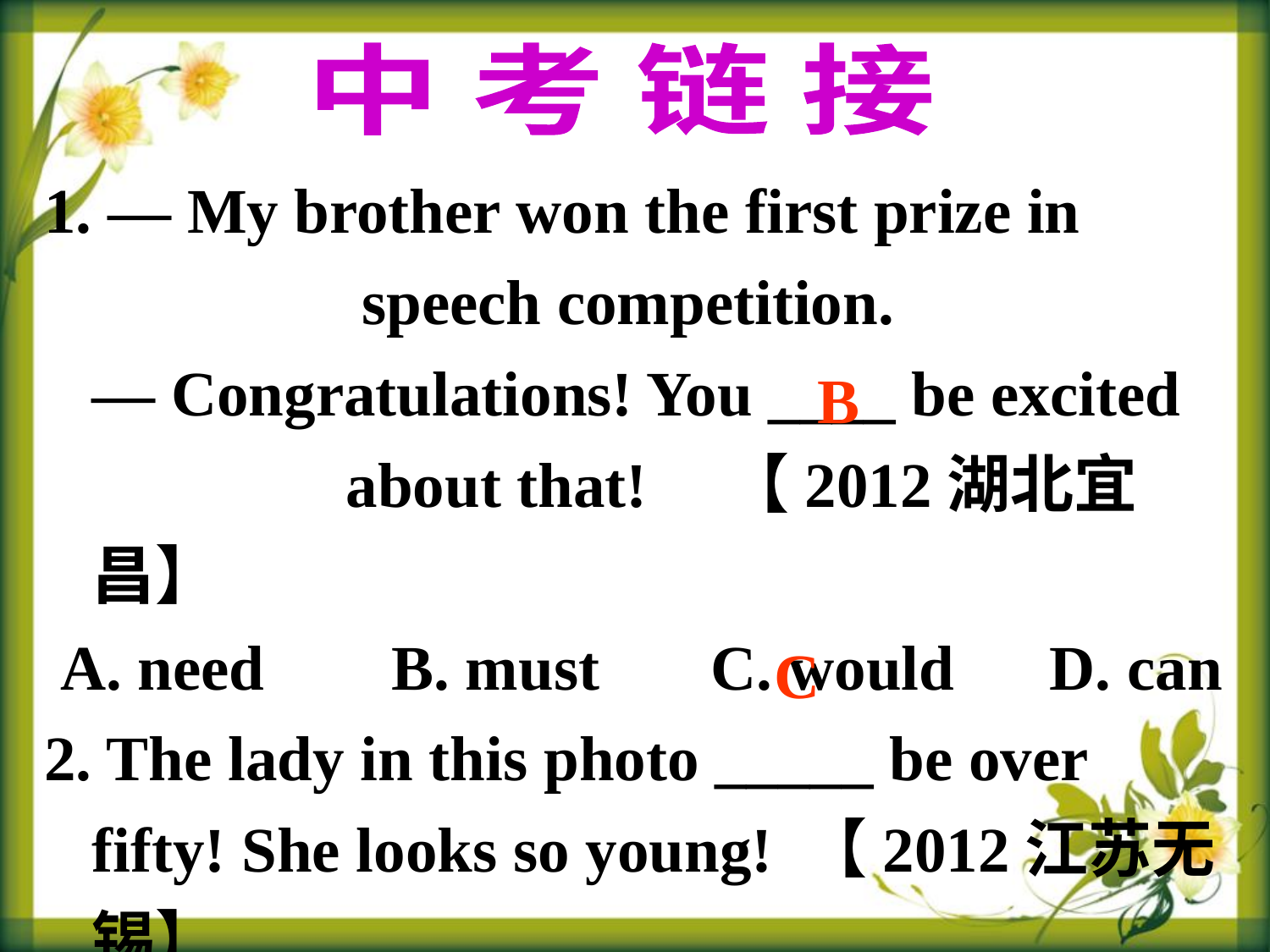

中 考 链 接
1. — My brother won the first prize in 			 speech competition.
 	— Congratulations! You ____ be excited 		about that!    【2012湖北宜昌】
 A. need        B. must       C. would      D. can
2. The lady in this photo _____ be over fifty! She looks so young! 【2012江苏无锡】
 mustn’t    B. must       C. can’t       D. can
B
C